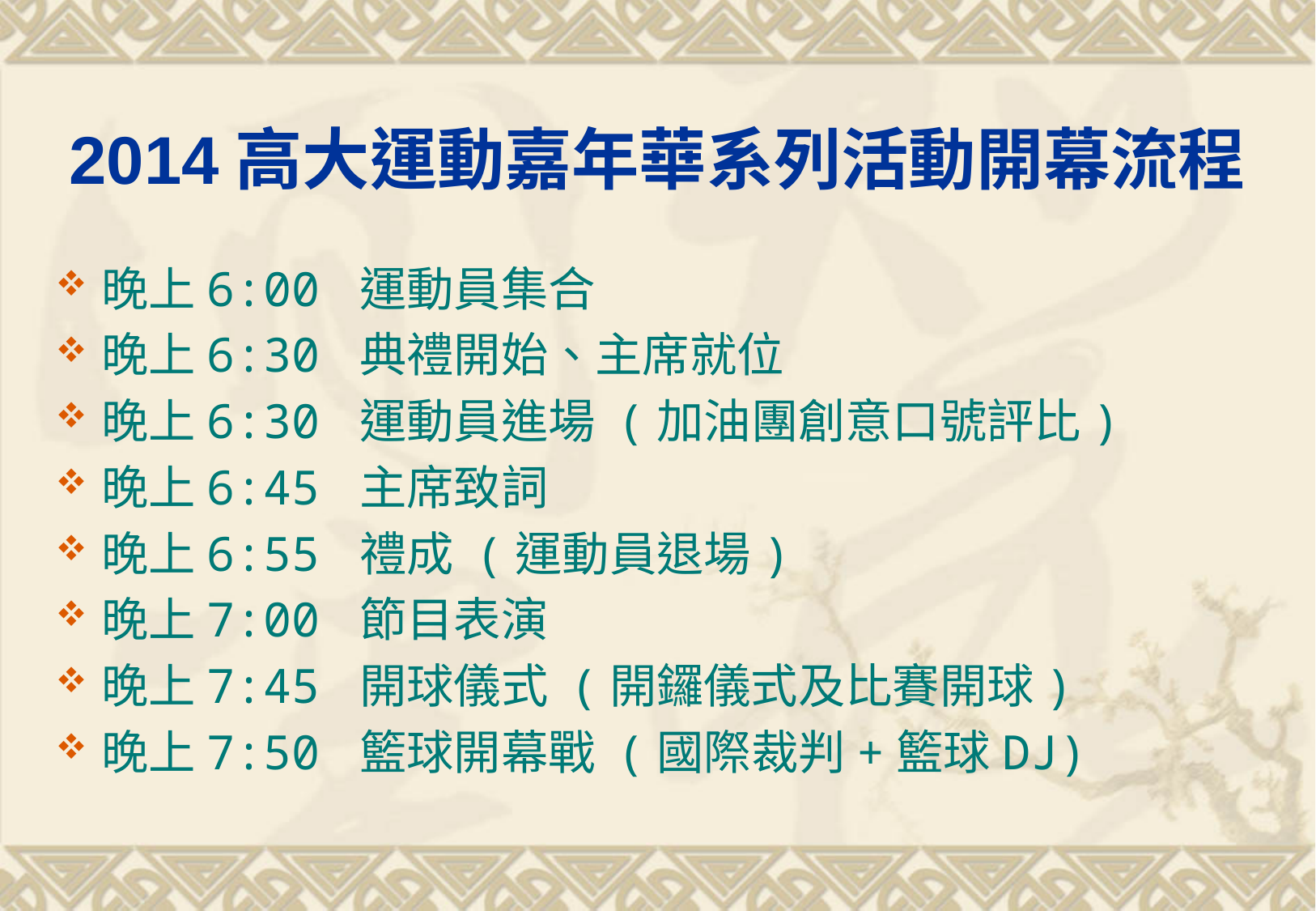

# 2014高大運動嘉年華系列活動開幕流程
晚上6:00 運動員集合
晚上6:30 典禮開始、主席就位
晚上6:30 運動員進場 (加油團創意口號評比)
晚上6:45 主席致詞
晚上6:55 禮成 (運動員退場)
晚上7:00 節目表演
晚上7:45 開球儀式 (開鑼儀式及比賽開球)
晚上7:50 籃球開幕戰 (國際裁判+籃球DJ)